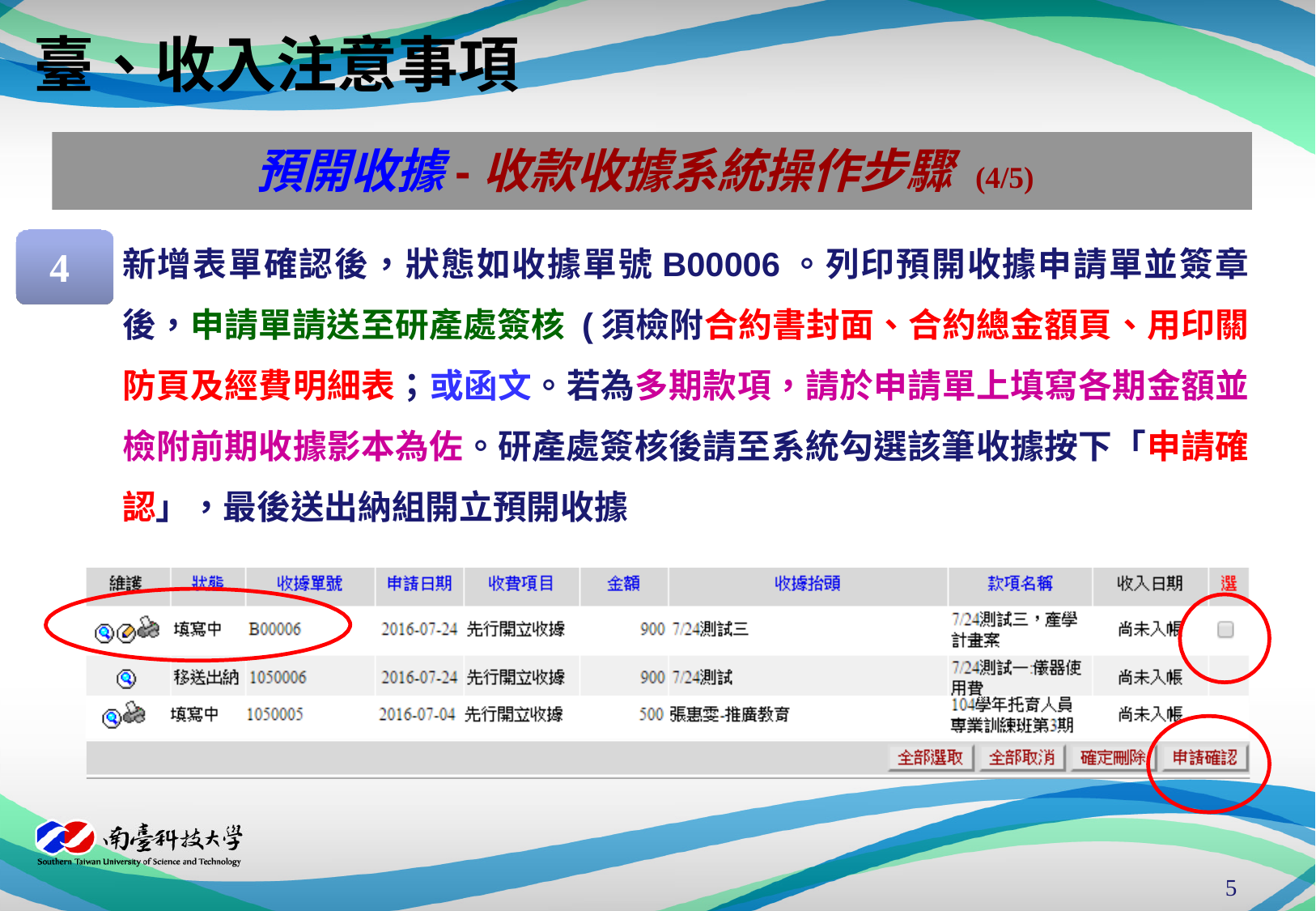

臺、收入注意事項

預開收據-收款收據系統操作步驟 (4/5)
新增表單確認後，狀態如收據單號B00006。列印預開收據申請單並簽章後，申請單請送至研產處簽核 (須檢附合約書封面、合約總金額頁、用印關防頁及經費明細表；或函文。若為多期款項，請於申請單上填寫各期金額並檢附前期收據影本為佐。研產處簽核後請至系統勾選該筆收據按下「申請確認」，最後送出納組開立預開收據

4
2

5